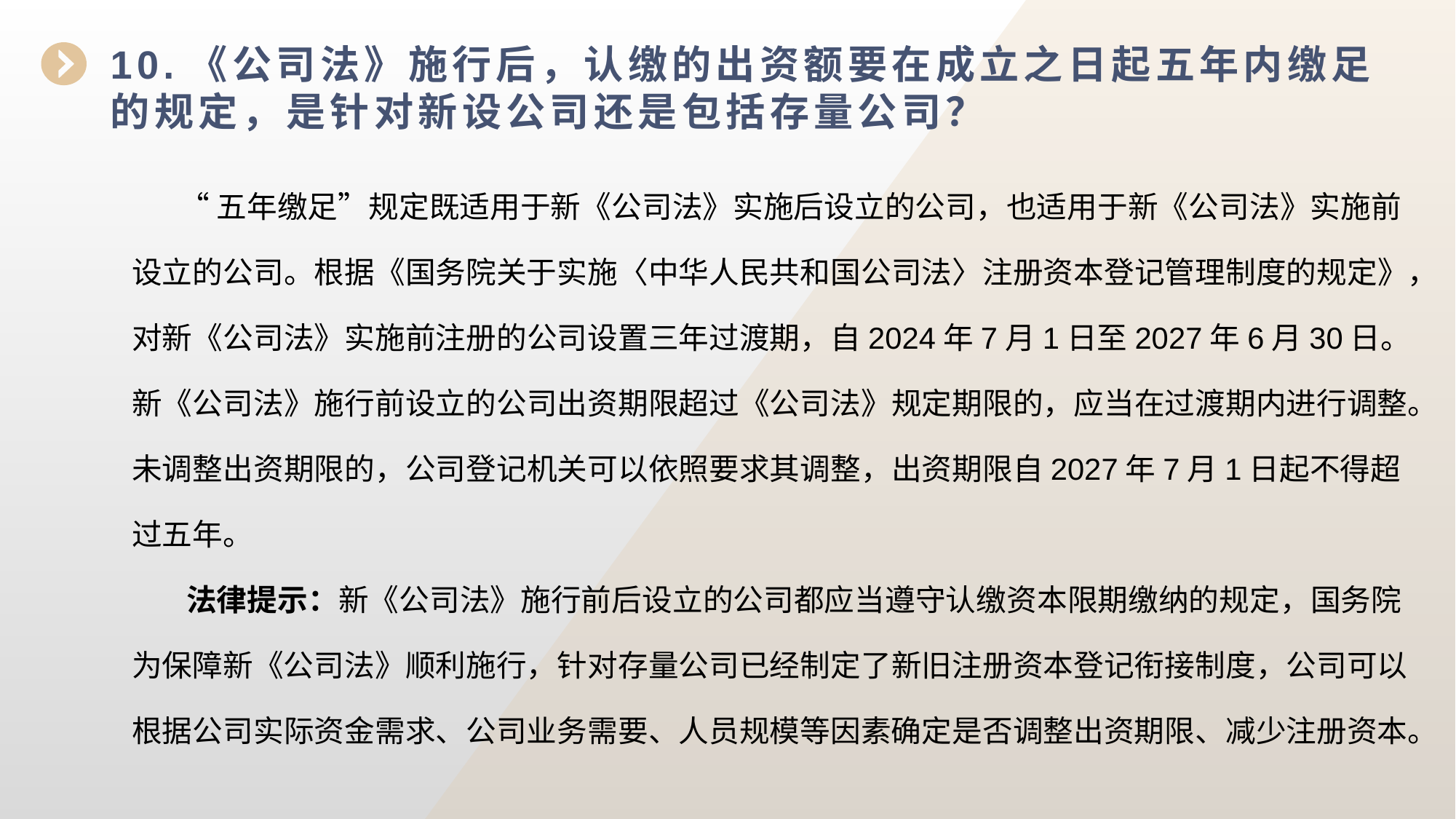

10.《公司法》施行后，认缴的出资额要在成立之日起五年内缴足的规定，是针对新设公司还是包括存量公司？

       “五年缴足”规定既适用于新《公司法》实施后设立的公司，也适用于新《公司法》实施前设立的公司。根据《国务院关于实施〈中华人民共和国公司法〉注册资本登记管理制度的规定》，对新《公司法》实施前注册的公司设置三年过渡期，自2024年7月1日至2027年6月30日。新《公司法》施行前设立的公司出资期限超过《公司法》规定期限的，应当在过渡期内进行调整。未调整出资期限的，公司登记机关可以依照要求其调整，出资期限自2027年7月1日起不得超过五年。
       法律提示：新《公司法》施行前后设立的公司都应当遵守认缴资本限期缴纳的规定，国务院为保障新《公司法》顺利施行，针对存量公司已经制定了新旧注册资本登记衔接制度，公司可以根据公司实际资金需求、公司业务需要、人员规模等因素确定是否调整出资期限、减少注册资本。